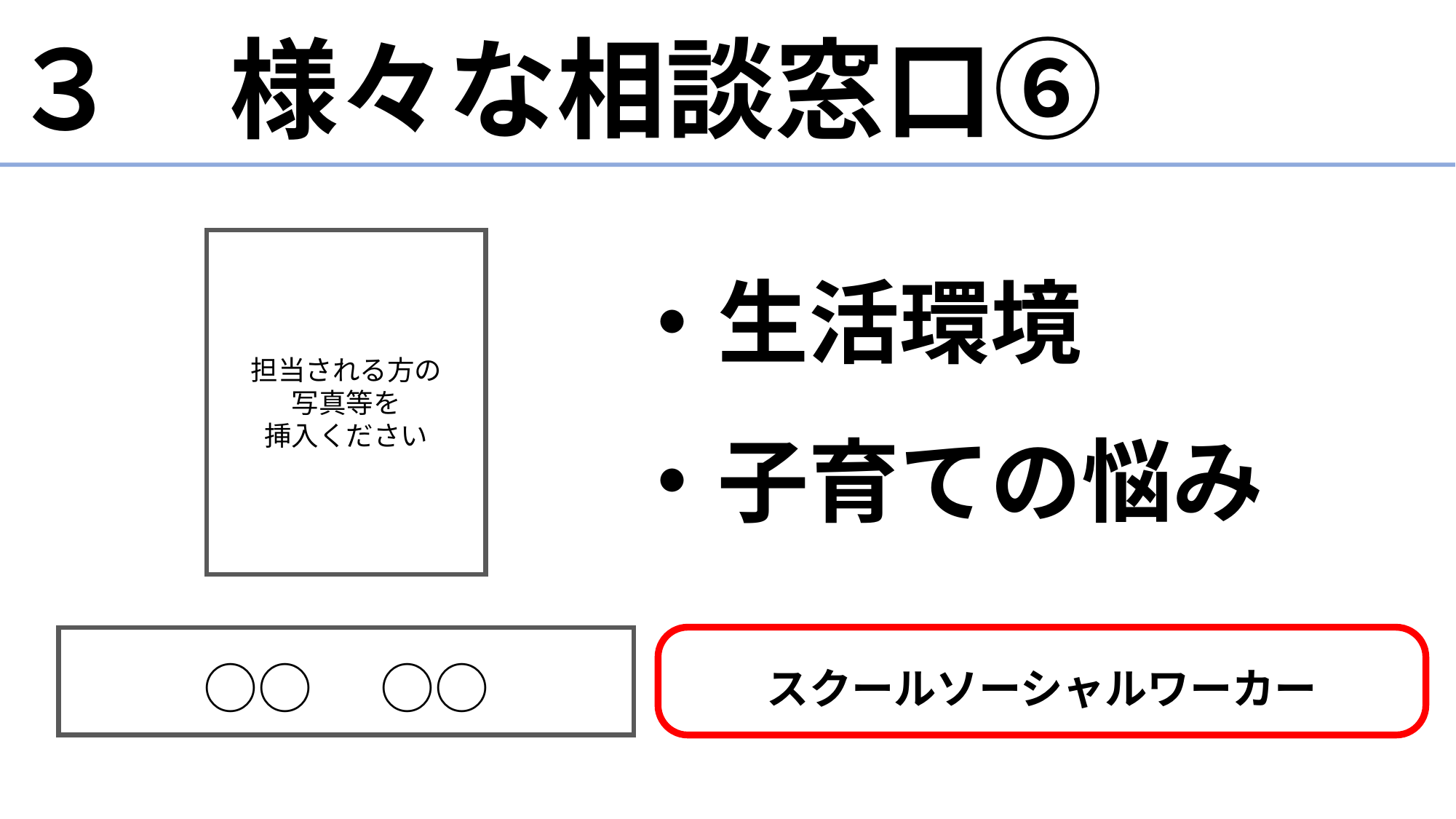

# ３　様々な相談窓口⑥

担当される方の
写真等を
挿入ください
・生活環境

・子育ての悩み
スクールソーシャルワーカー
○○　○○